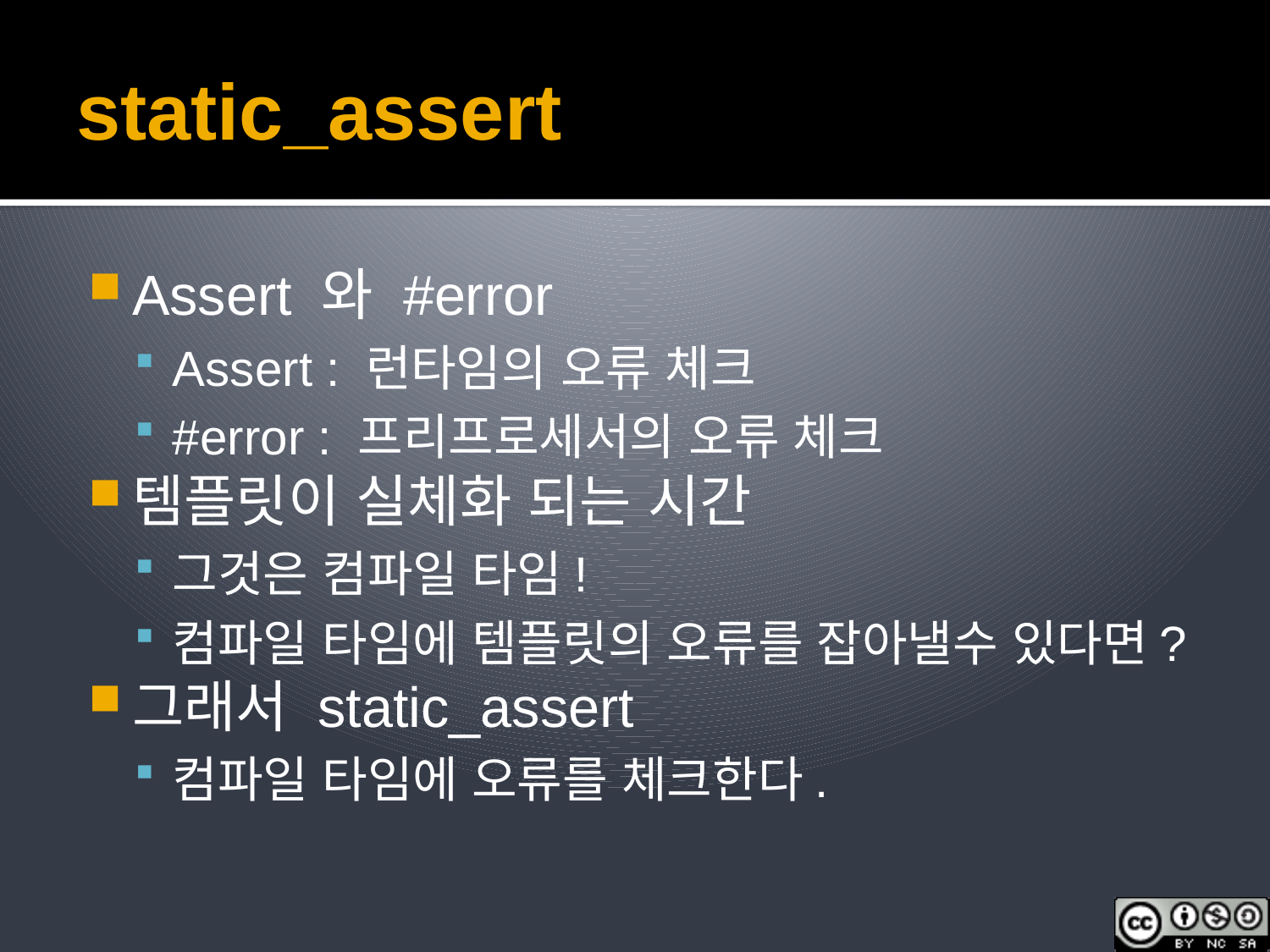

# static_assert
Assert 와 #error
Assert : 런타임의 오류 체크
#error : 프리프로세서의 오류 체크
템플릿이 실체화 되는 시간
그것은 컴파일 타임!
컴파일 타임에 템플릿의 오류를 잡아낼수 있다면?
그래서 static_assert
컴파일 타임에 오류를 체크한다.